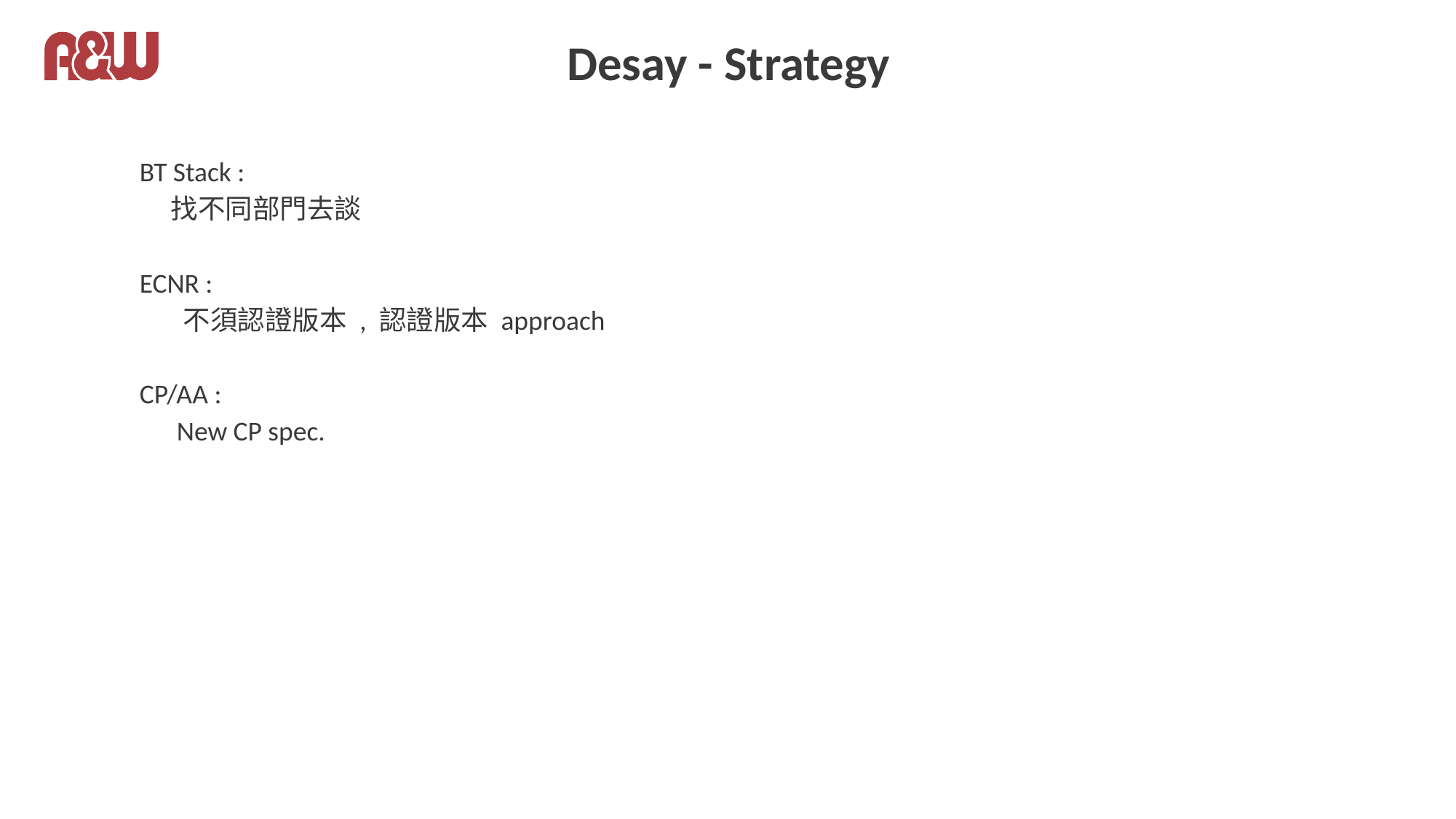

# Desay - Strategy

BT Stack :
    找不同部門去談

ECNR :
      不須認證版本 , 認證版本 approach

CP/AA :
      New CP spec.